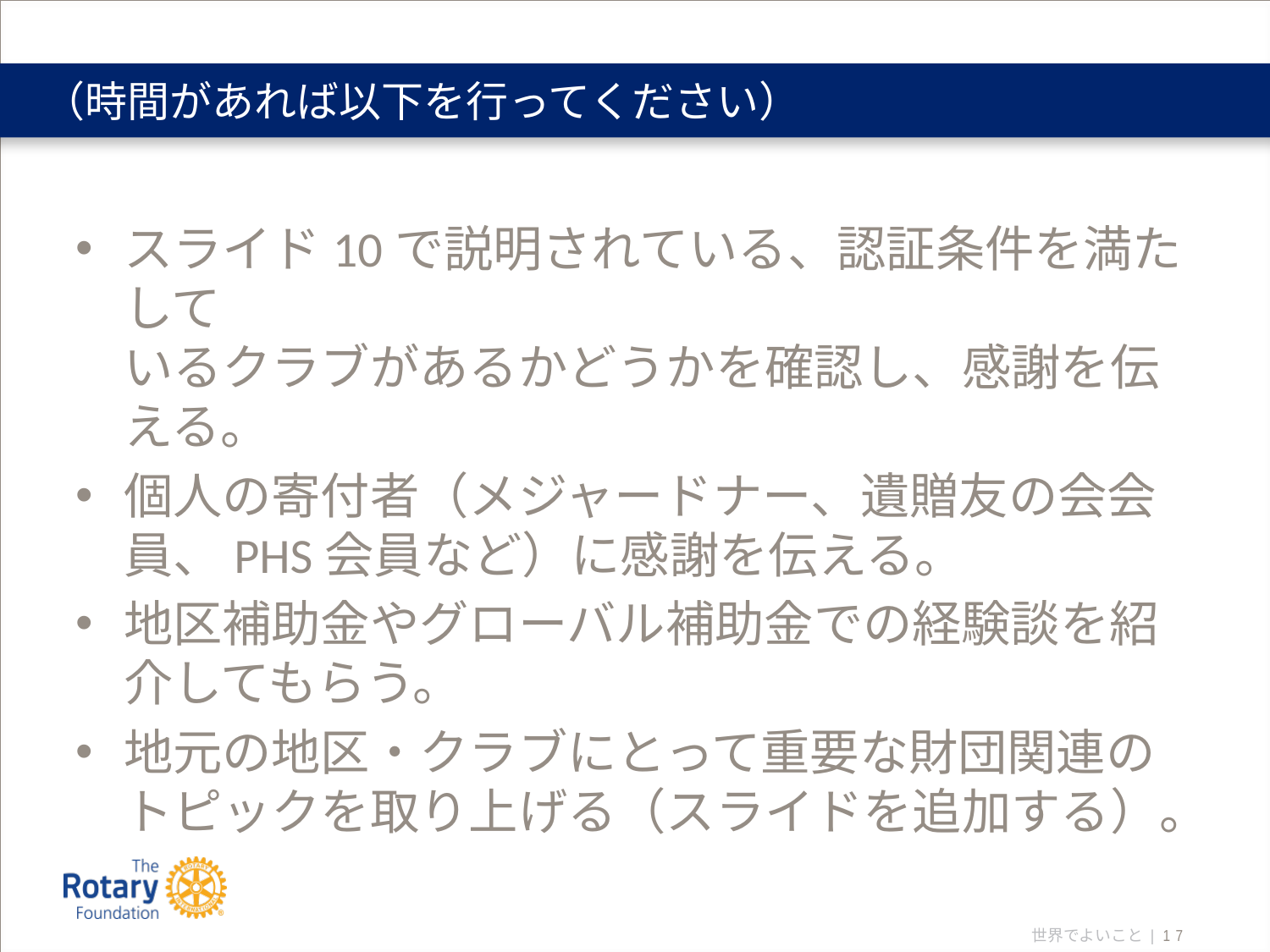

# （時間があれば以下を行ってください）
スライド10で説明されている、認証条件を満たして
いるクラブがあるかどうかを確認し、感謝を伝える。
個人の寄付者（メジャードナー、遺贈友の会会員、PHS会員など）に感謝を伝える。
地区補助金やグローバル補助金での経験談を紹介してもらう。
地元の地区・クラブにとって重要な財団関連の
トピックを取り上げる（スライドを追加する）。